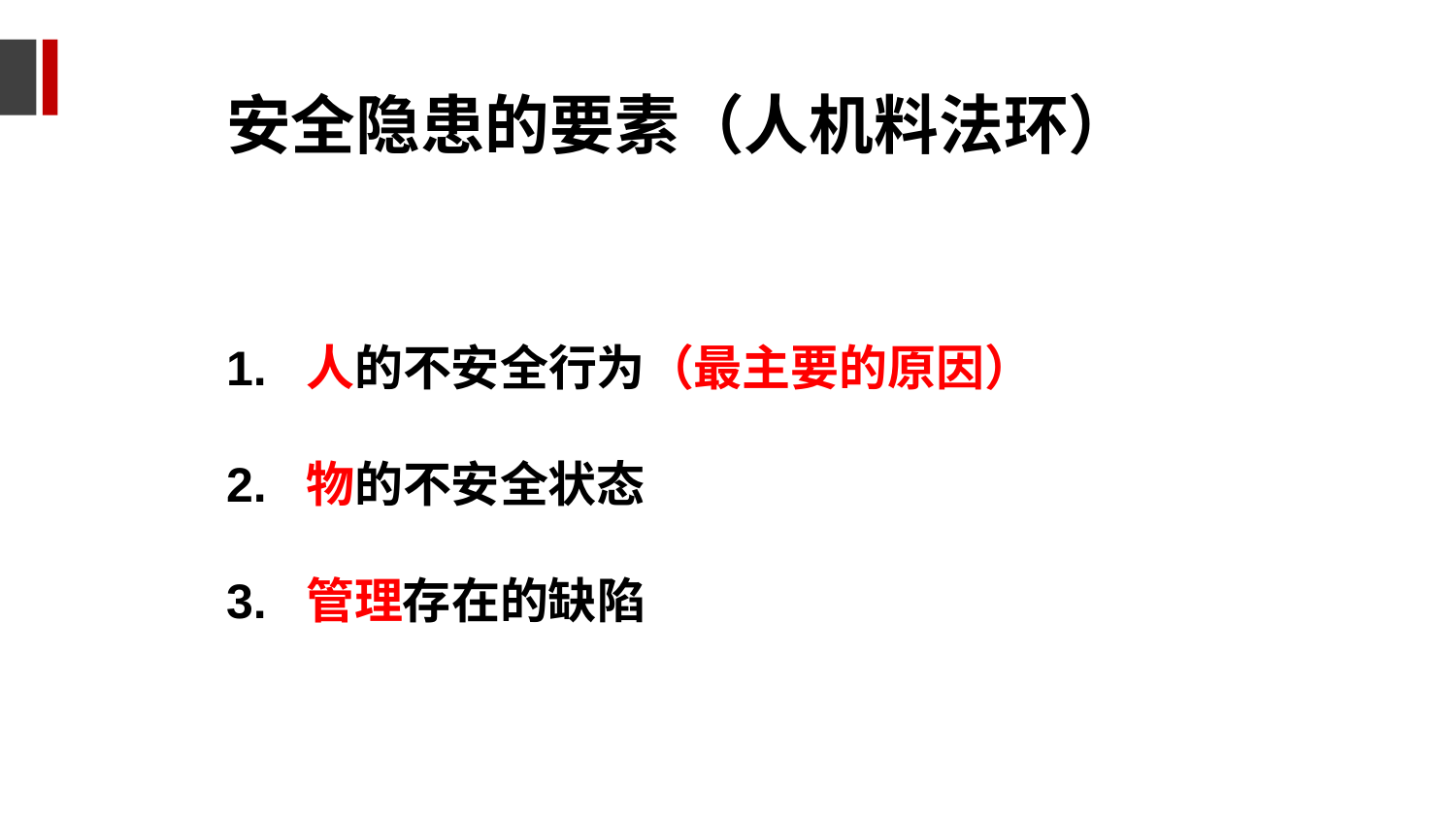

安全隐患的要素（人机料法环）

1.  人的不安全行为（最主要的原因）
2.  物的不安全状态
3.  管理存在的缺陷